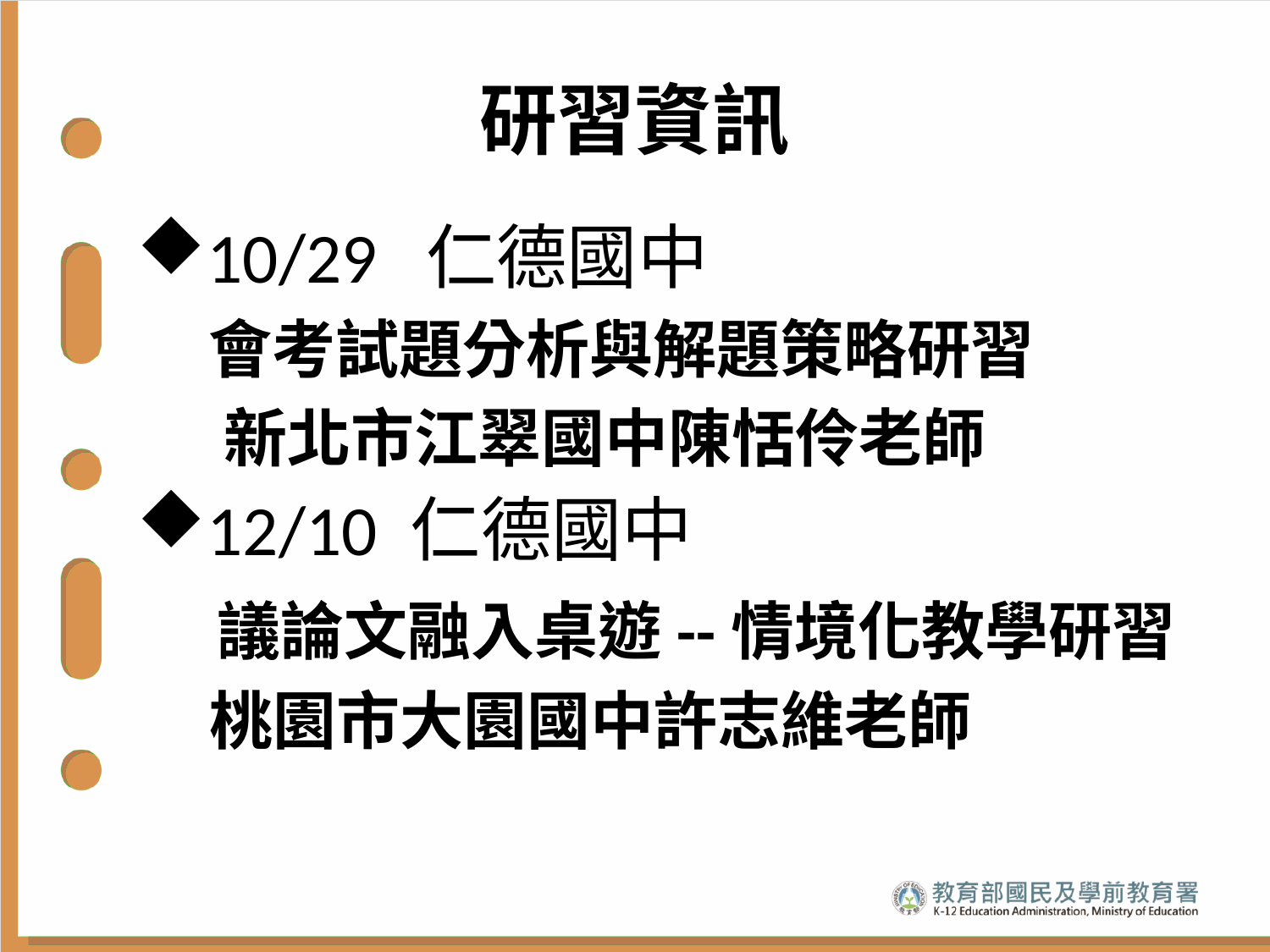

# 研習資訊
10/29  仁德國中
    會考試題分析與解題策略研習
     新北市江翠國中陳恬伶老師
12/10 仁德國中
    議論文融入桌遊--情境化教學研習
    桃園市大園國中許志維老師